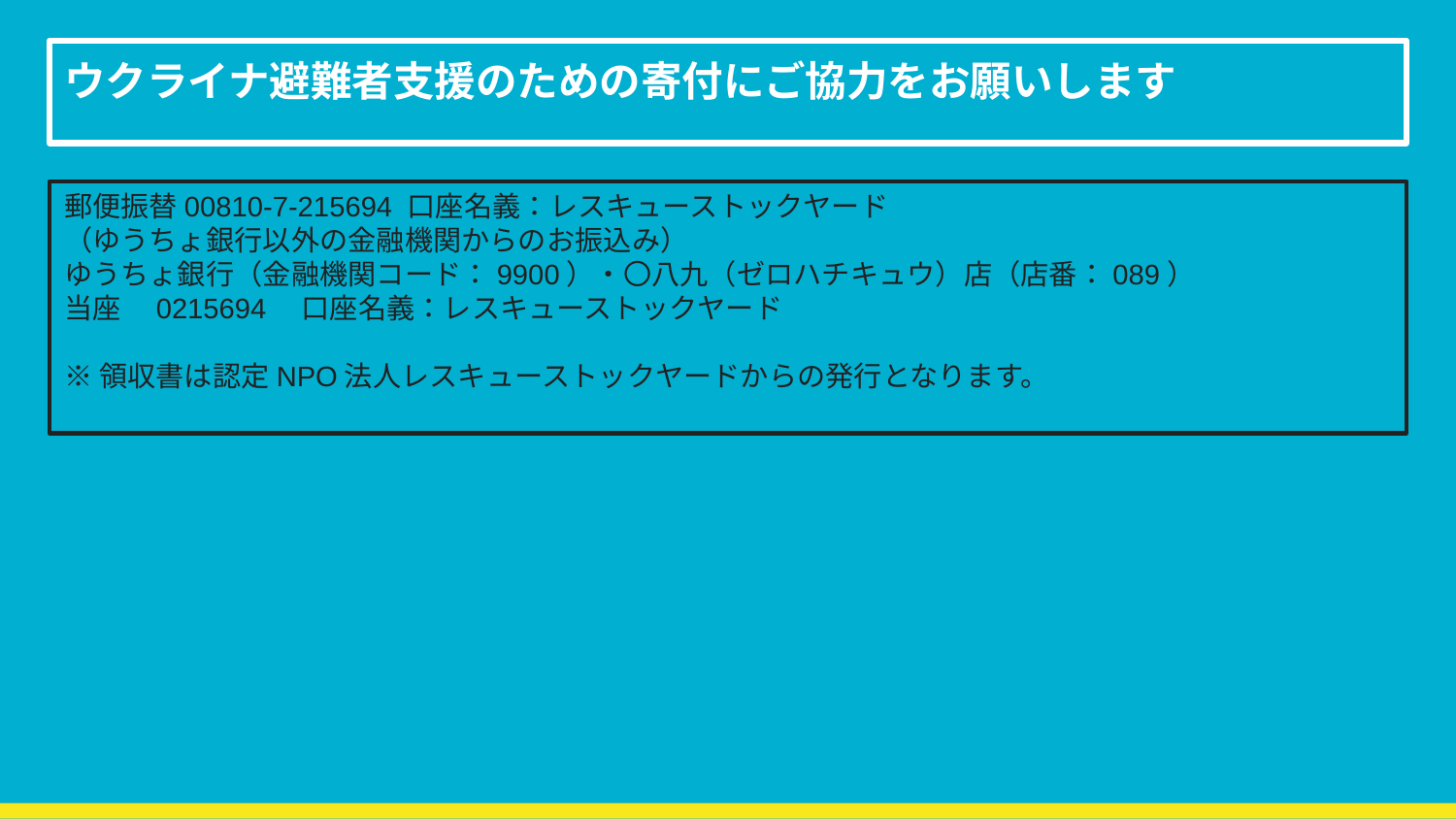

# ウクライナ避難者支援のための寄付にご協力をお願いします
郵便振替00810-7-215694 口座名義：レスキューストックヤード
（ゆうちょ銀行以外の金融機関からのお振込み）
ゆうちょ銀行（金融機関コード：9900）・〇八九（ゼロハチキュウ）店（店番：089）
当座　0215694　口座名義：レスキューストックヤード

※領収書は認定NPO法人レスキューストックヤードからの発行となります。